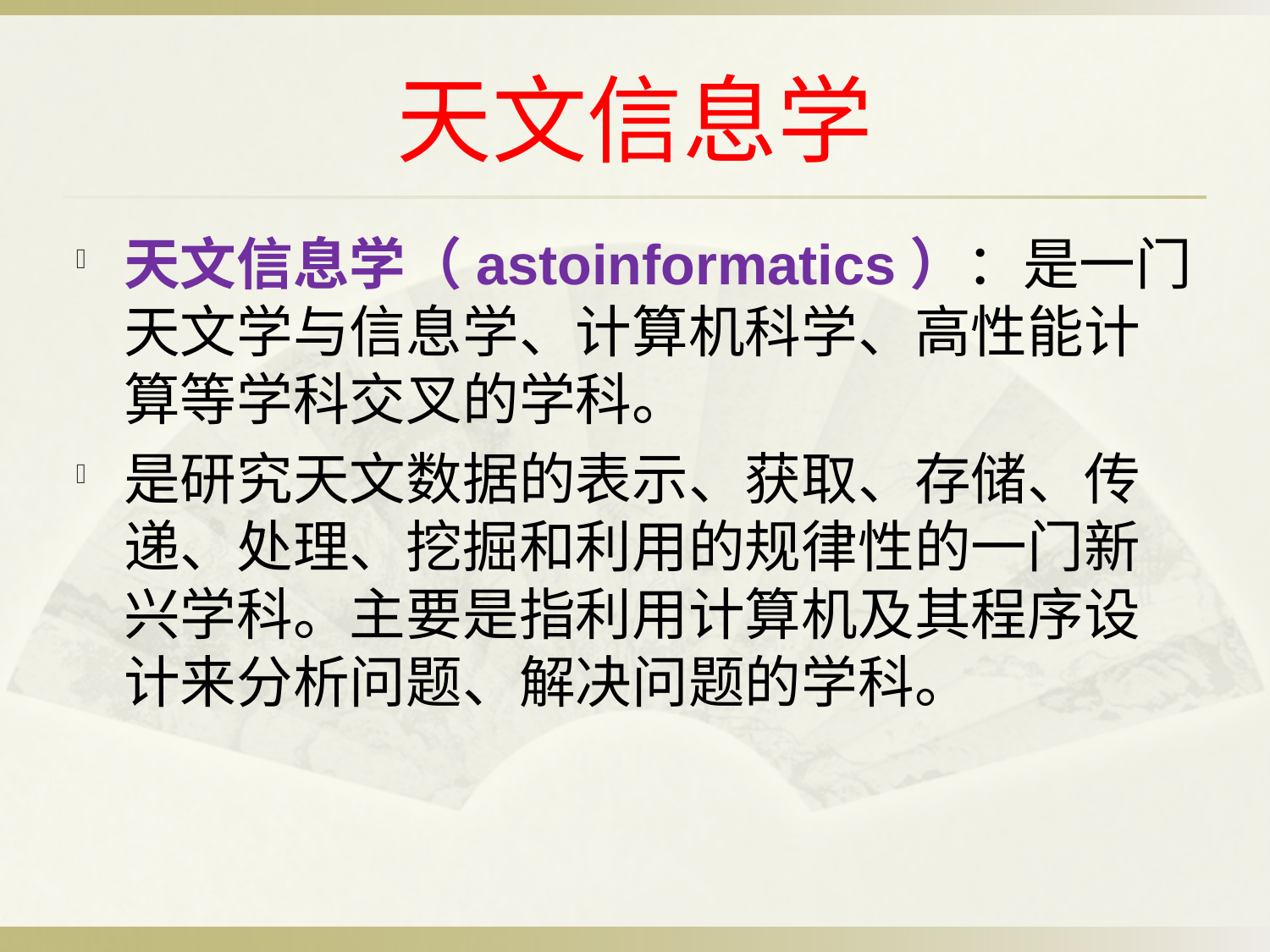

# 天文信息学
天文信息学（astoinformatics）：是一门天文学与信息学、计算机科学、高性能计算等学科交叉的学科。
是研究天文数据的表示、获取、存储、传递、处理、挖掘和利用的规律性的一门新兴学科。主要是指利用计算机及其程序设计来分析问题、解决问题的学科。